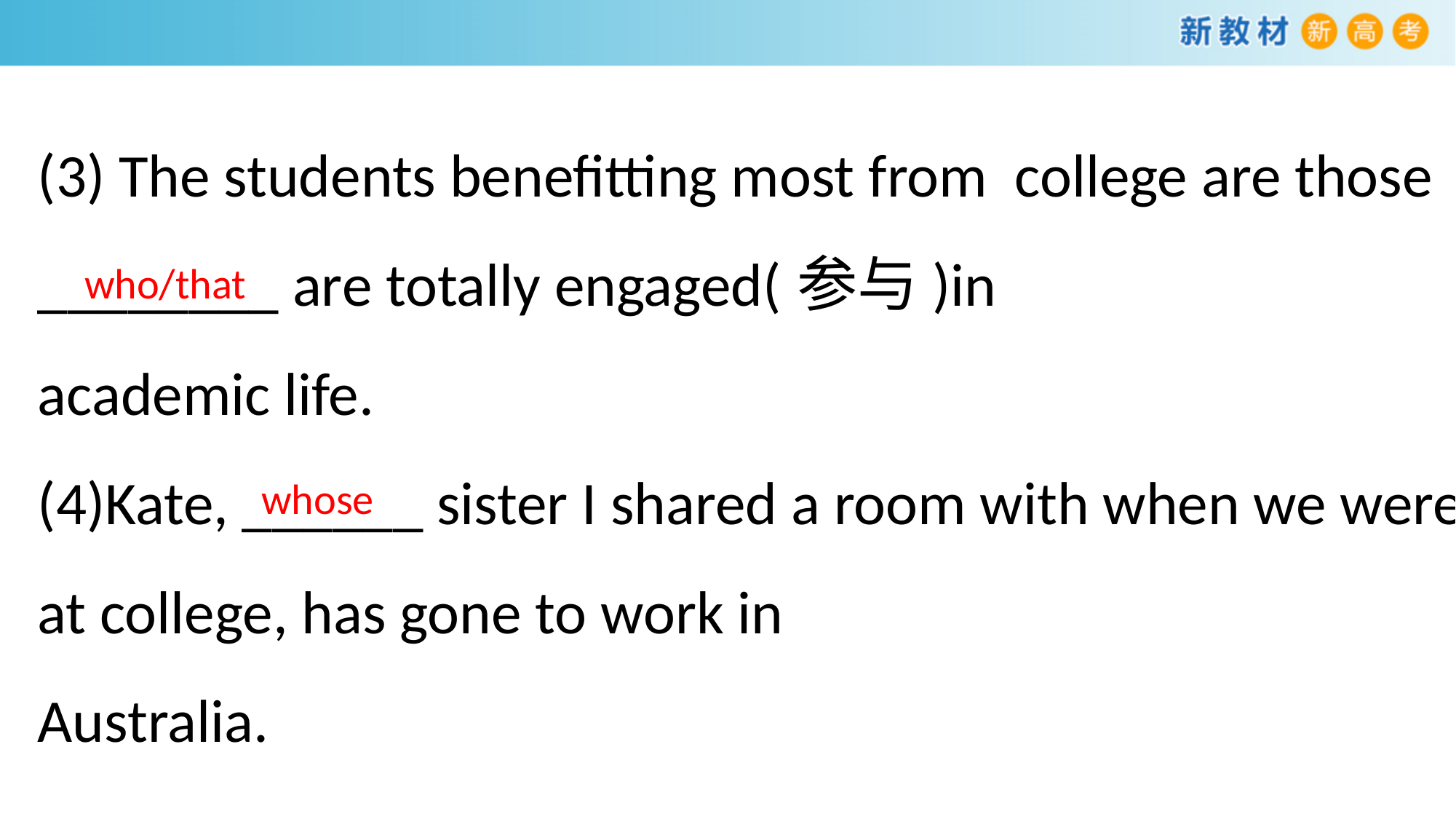

(3) The students benefitting most from  college are those ________ are totally engaged(参与)in
academic life.
(4)Kate, ______ sister I shared a room with when we were at college, has gone to work in
Australia.
who/that
whose